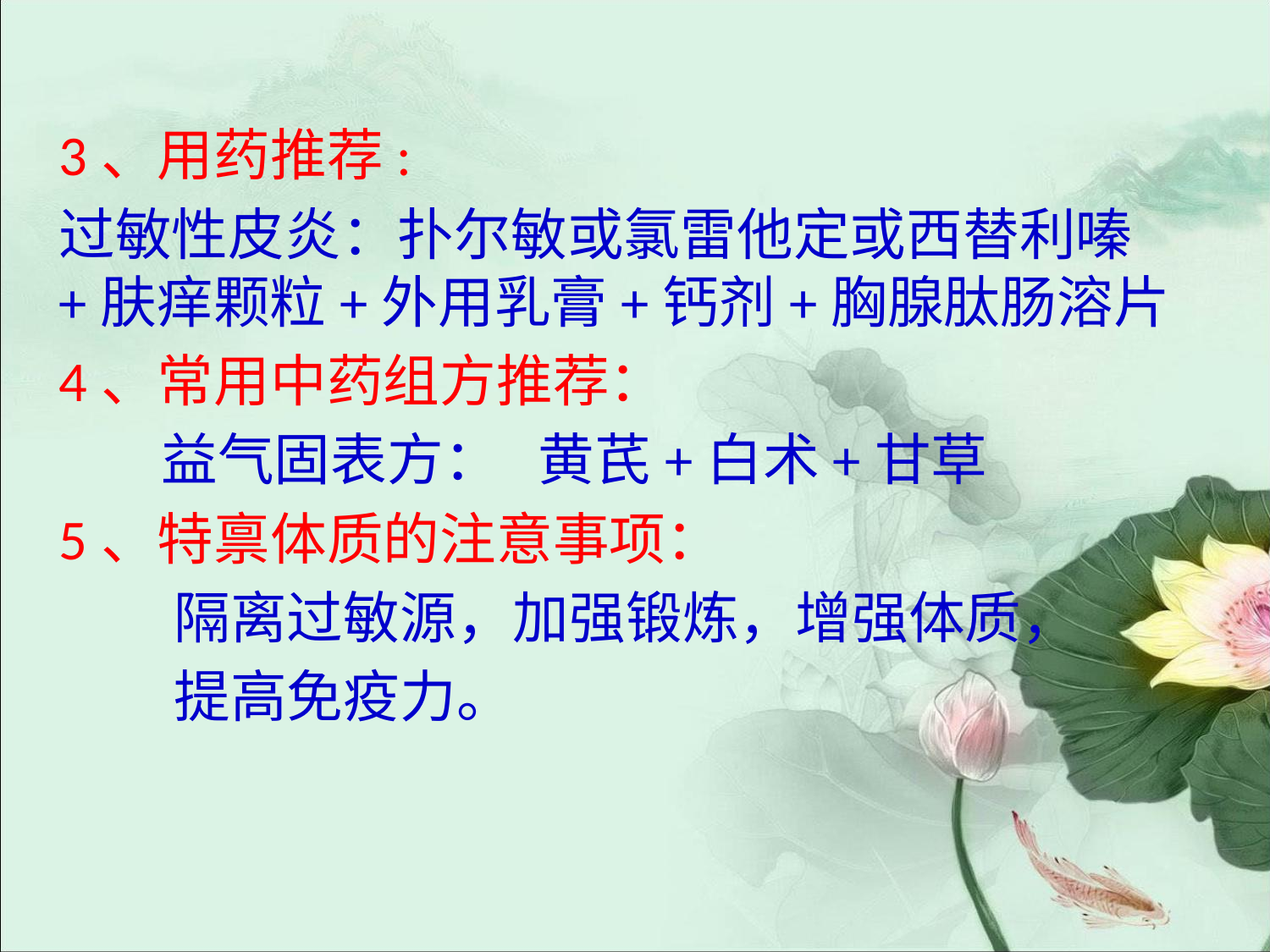

3、用药推荐:
过敏性皮炎：扑尔敏或氯雷他定或西替利嗪+肤痒颗粒+外用乳膏+钙剂+胸腺肽肠溶片
4、常用中药组方推荐：
       益气固表方：   黄芪+白术+甘草
5、特禀体质的注意事项：
        隔离过敏源，加强锻炼，增强体质，
        提高免疫力。